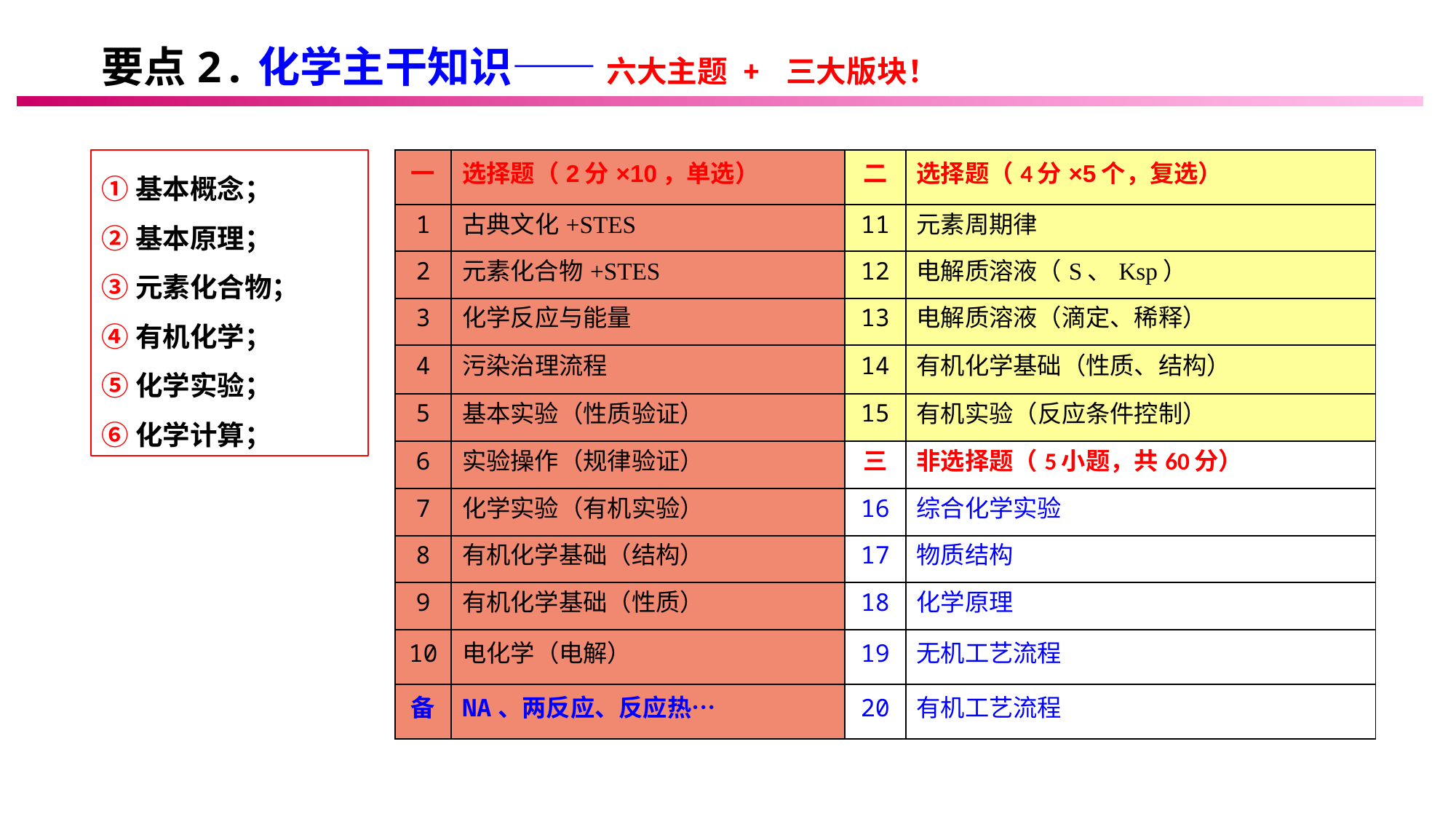

要点2.化学主干知识—— 六大主题 + 三大版块！
`
①基本概念；
②基本原理；
③元素化合物；
④有机化学；
⑤化学实验；
⑥化学计算；
| 一 | 选择题（2分×10，单选） | 二 | 选择题（4分×5个，复选） |
| --- | --- | --- | --- |
| 1 | 古典文化+STES | 11 | 元素周期律 |
| 2 | 元素化合物+STES | 12 | 电解质溶液（S、Ksp） |
| 3 | 化学反应与能量 | 13 | 电解质溶液（滴定、稀释） |
| 4 | 污染治理流程 | 14 | 有机化学基础（性质、结构） |
| 5 | 基本实验（性质验证） | 15 | 有机实验（反应条件控制） |
| 6 | 实验操作（规律验证） | 三 | 非选择题（5小题，共60分） |
| 7 | 化学实验（有机实验） | 16 | 综合化学实验 |
| 8 | 有机化学基础（结构） | 17 | 物质结构 |
| 9 | 有机化学基础（性质） | 18 | 化学原理 |
| 10 | 电化学（电解） | 19 | 无机工艺流程 |
| 备 | NA、两反应、反应热… | 20 | 有机工艺流程 |